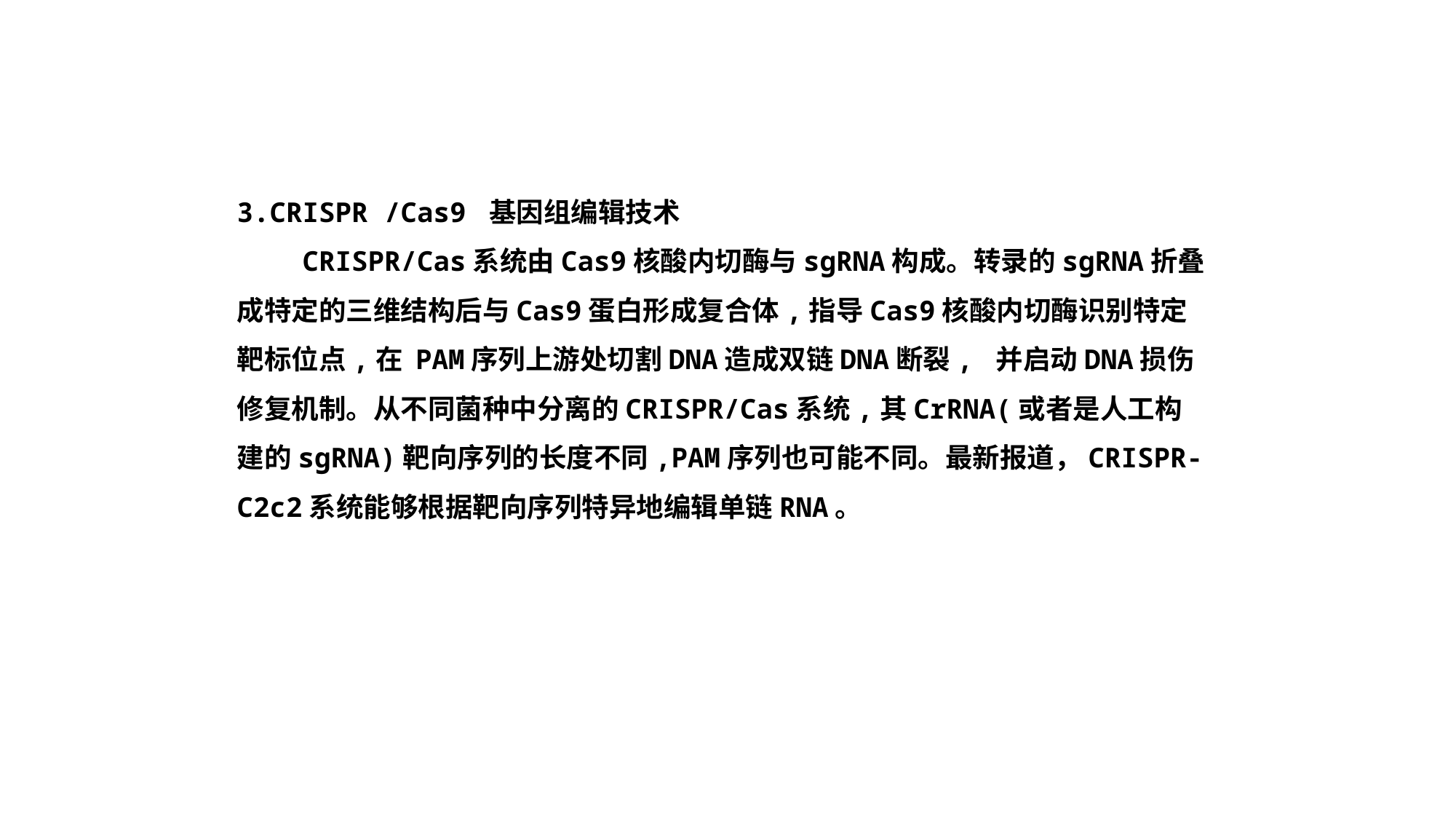

3.CRISPR /Cas9 基因组编辑技术
    CRISPR/Cas系统由Cas9核酸内切酶与sgRNA构成。转录的sgRNA折叠成特定的三维结构后与Cas9蛋白形成复合体,指导Cas9核酸内切酶识别特定靶标位点,在 PAM序列上游处切割DNA造成双链DNA断裂, 并启动DNA损伤修复机制。从不同菌种中分离的CRISPR/Cas系统,其CrRNA(或者是人工构建的sgRNA)靶向序列的长度不同,PAM序列也可能不同。最新报道，CRISPR-C2c2系统能够根据靶向序列特异地编辑单链RNA。